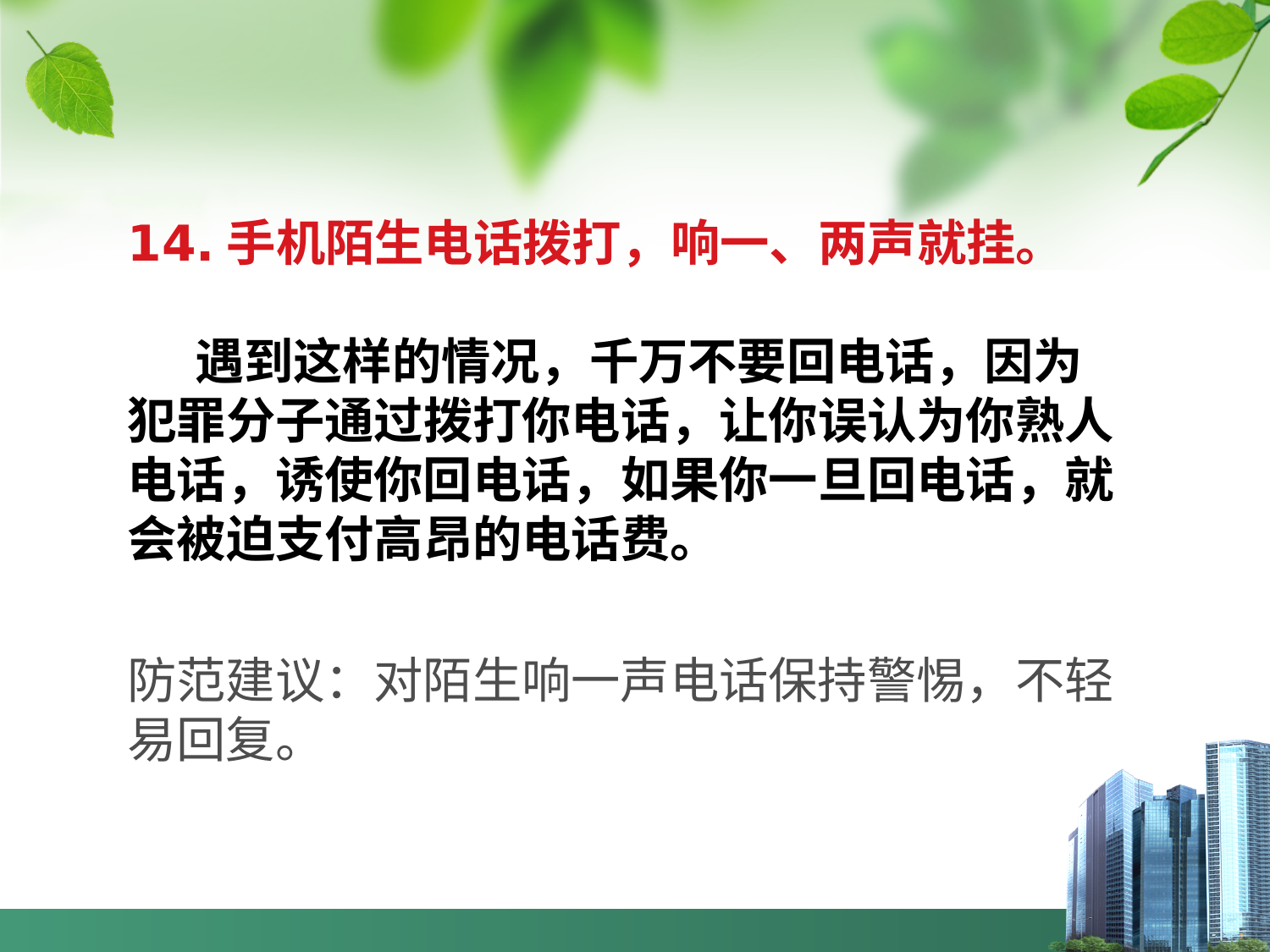

# 14.手机陌生电话拨打，响一、两声就挂。 遇到这样的情况，千万不要回电话，因为犯罪分子通过拨打你电话，让你误认为你熟人电话，诱使你回电话，如果你一旦回电话，就会被迫支付高昂的电话费。
1
防范建议：对陌生响一声电话保持警惕，不轻易回复。